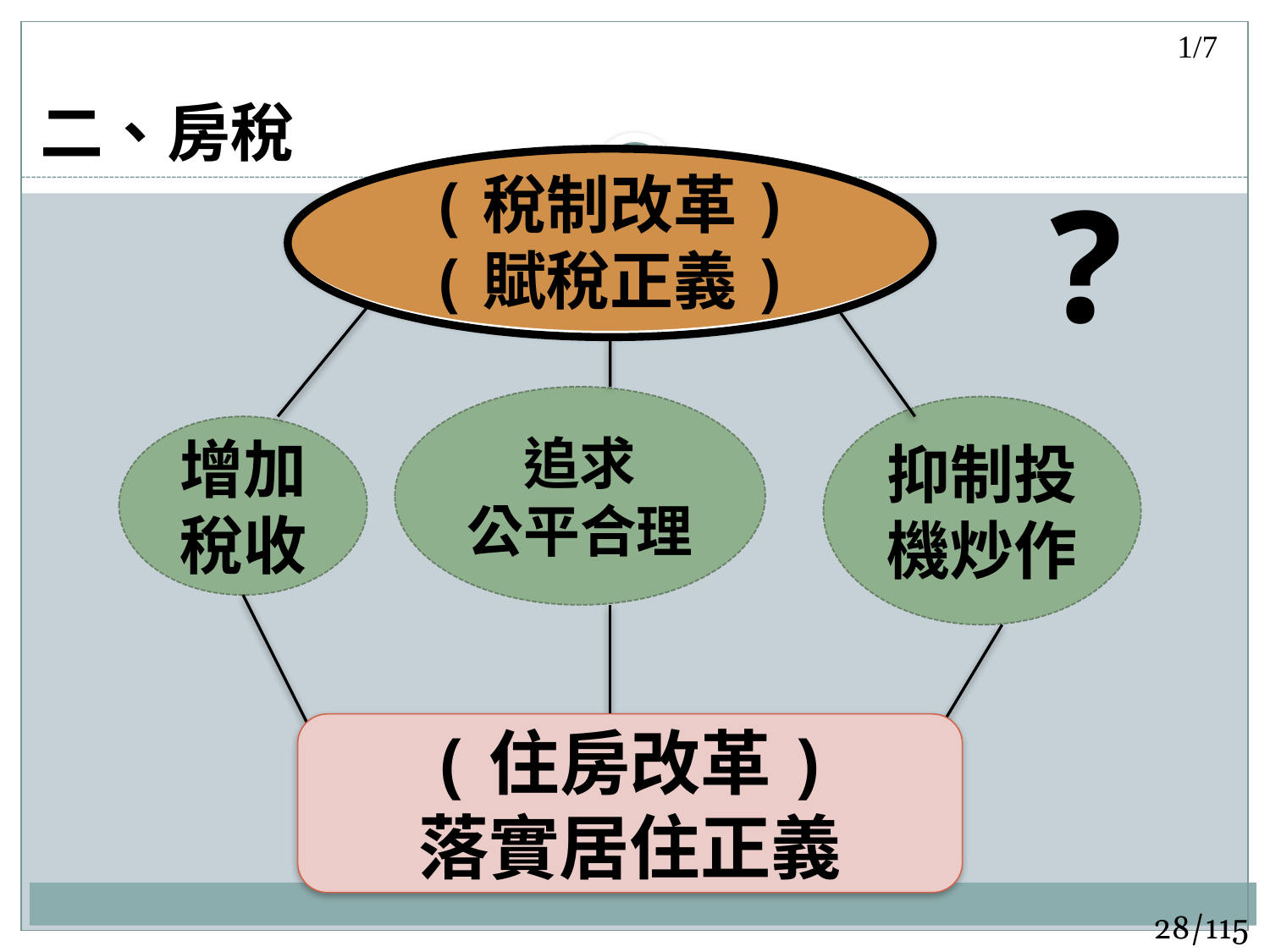

1/7
二、房稅

(稅制改革)
(賦稅正義)

?
追求
公平合理
抑制投機炒作
增加
稅收
(住房改革)
落實居住正義